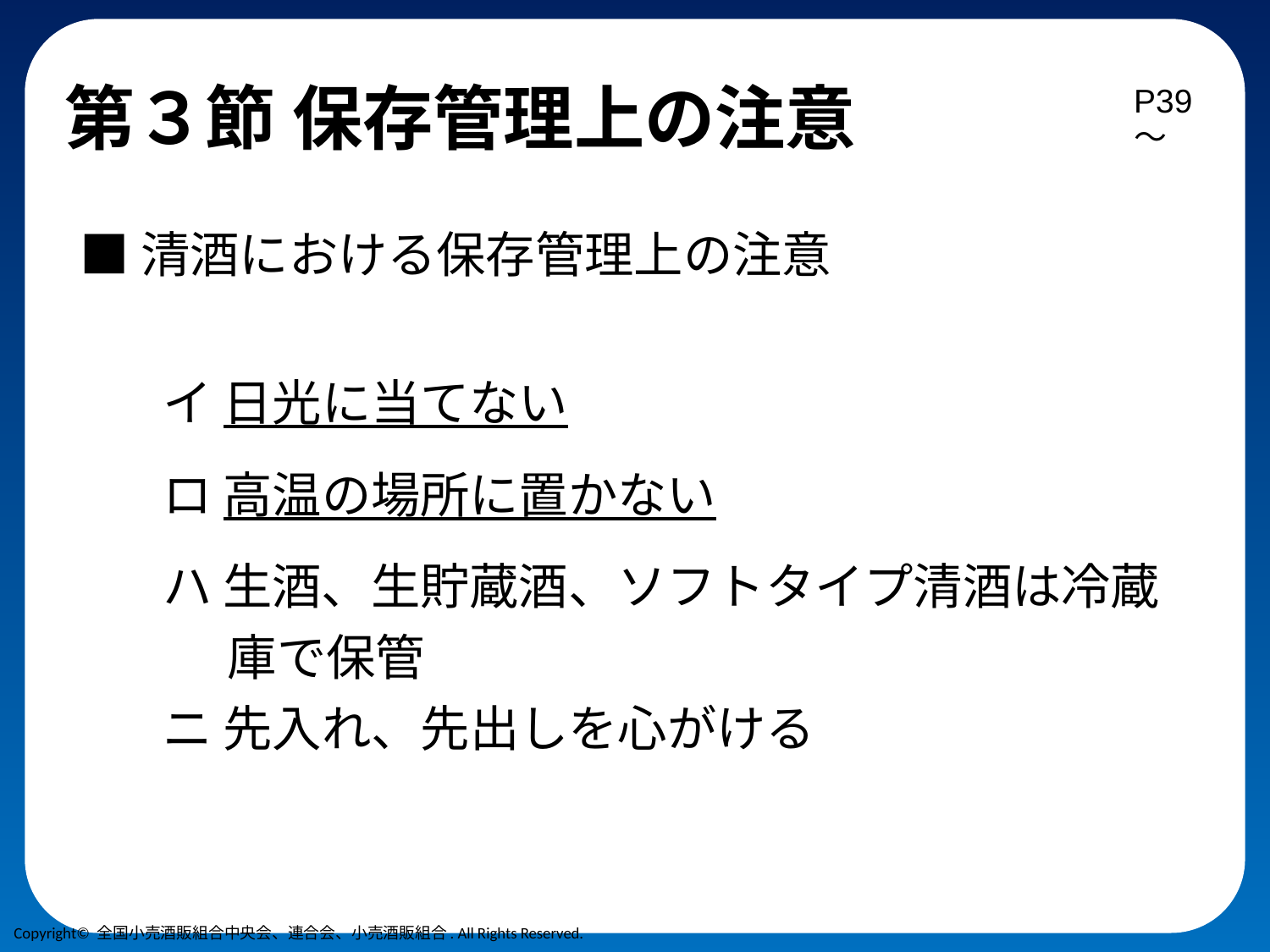

# 第３節 保存管理上の注意
P39～
■清酒における保存管理上の注意

 　 イ 日光に当てない
  　ロ 高温の場所に置かない
  　ハ 生酒、生貯蔵酒、ソフトタイプ清酒は冷蔵
　　　庫で保管
  　ニ 先入れ、先出しを心がける
Copyright© 全国小売酒販組合中央会、連合会、小売酒販組合. All Rights Reserved.